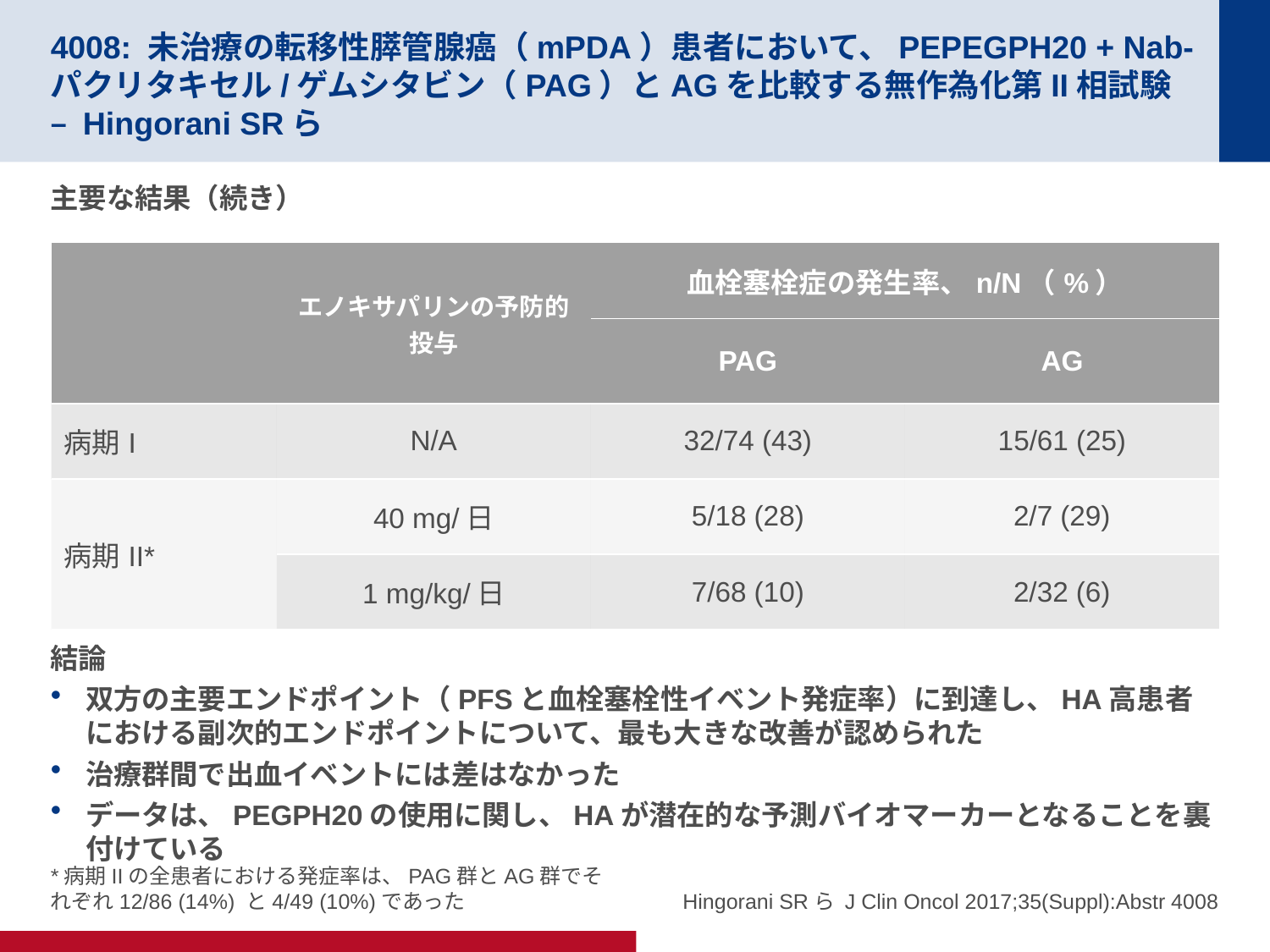

# 4008: 未治療の転移性膵管腺癌（mPDA）患者において、PEPEGPH20 + Nab-パクリタキセル/ゲムシタビン（PAG）とAGを比較する無作為化第II相試験 – Hingorani SRら
主要な結果（続き）
|  | エノキサパリンの予防的投与 | 血栓塞栓症の発生率、n/N（%） |  |
| --- | --- | --- | --- |
|  |  | PAG | AG |
| 病期I | N/A | 32/74 (43) | 15/61 (25) |
| 病期II\* | 40 mg/日 | 5/18 (28) | 2/7 (29) |
|  | 1 mg/kg/日 | 7/68 (10) | 2/32 (6) |
結論
双方の主要エンドポイント（PFSと血栓塞栓性イベント発症率）に到達し、HA高患者における副次的エンドポイントについて、最も大きな改善が認められた
治療群間で出血イベントには差はなかった
データは、PEGPH20の使用に関し、HAが潜在的な予測バイオマーカーとなることを裏付けている
*病期IIの全患者における発症率は、PAG群とAG群でそれぞれ12/86 (14%) と4/49 (10%)であった
Hingorani SRら J Clin Oncol 2017;35(Suppl):Abstr 4008